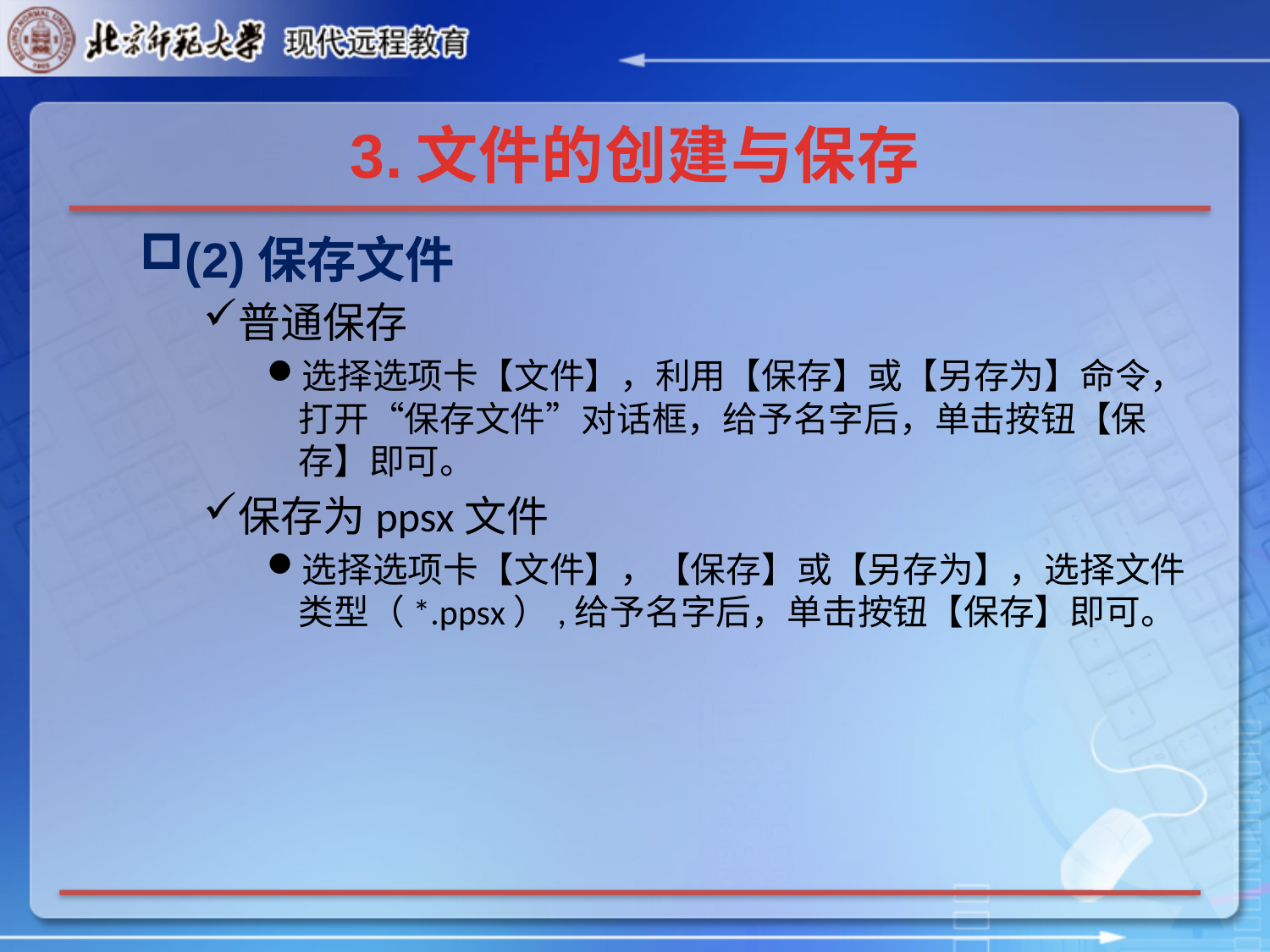

# 3.文件的创建与保存
(2)保存文件
普通保存
选择选项卡【文件】，利用【保存】或【另存为】命令，打开“保存文件”对话框，给予名字后，单击按钮【保存】即可。
保存为ppsx文件
选择选项卡【文件】，【保存】或【另存为】，选择文件类型（*.ppsx）,给予名字后，单击按钮【保存】即可。